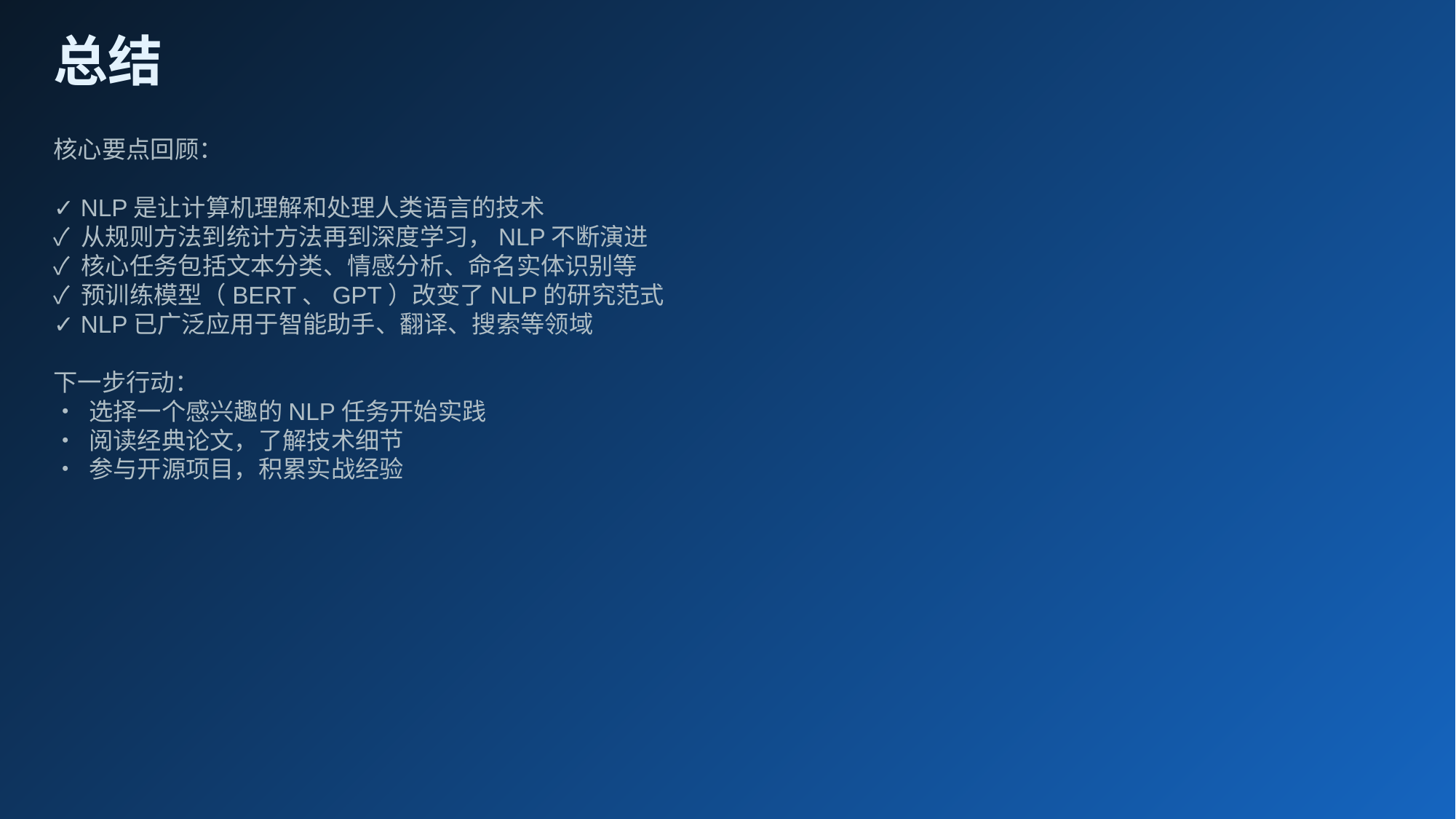

总结
核心要点回顾：

✓ NLP是让计算机理解和处理人类语言的技术
✓ 从规则方法到统计方法再到深度学习，NLP不断演进
✓ 核心任务包括文本分类、情感分析、命名实体识别等
✓ 预训练模型（BERT、GPT）改变了NLP的研究范式
✓ NLP已广泛应用于智能助手、翻译、搜索等领域

下一步行动：
• 选择一个感兴趣的NLP任务开始实践
• 阅读经典论文，了解技术细节
• 参与开源项目，积累实战经验